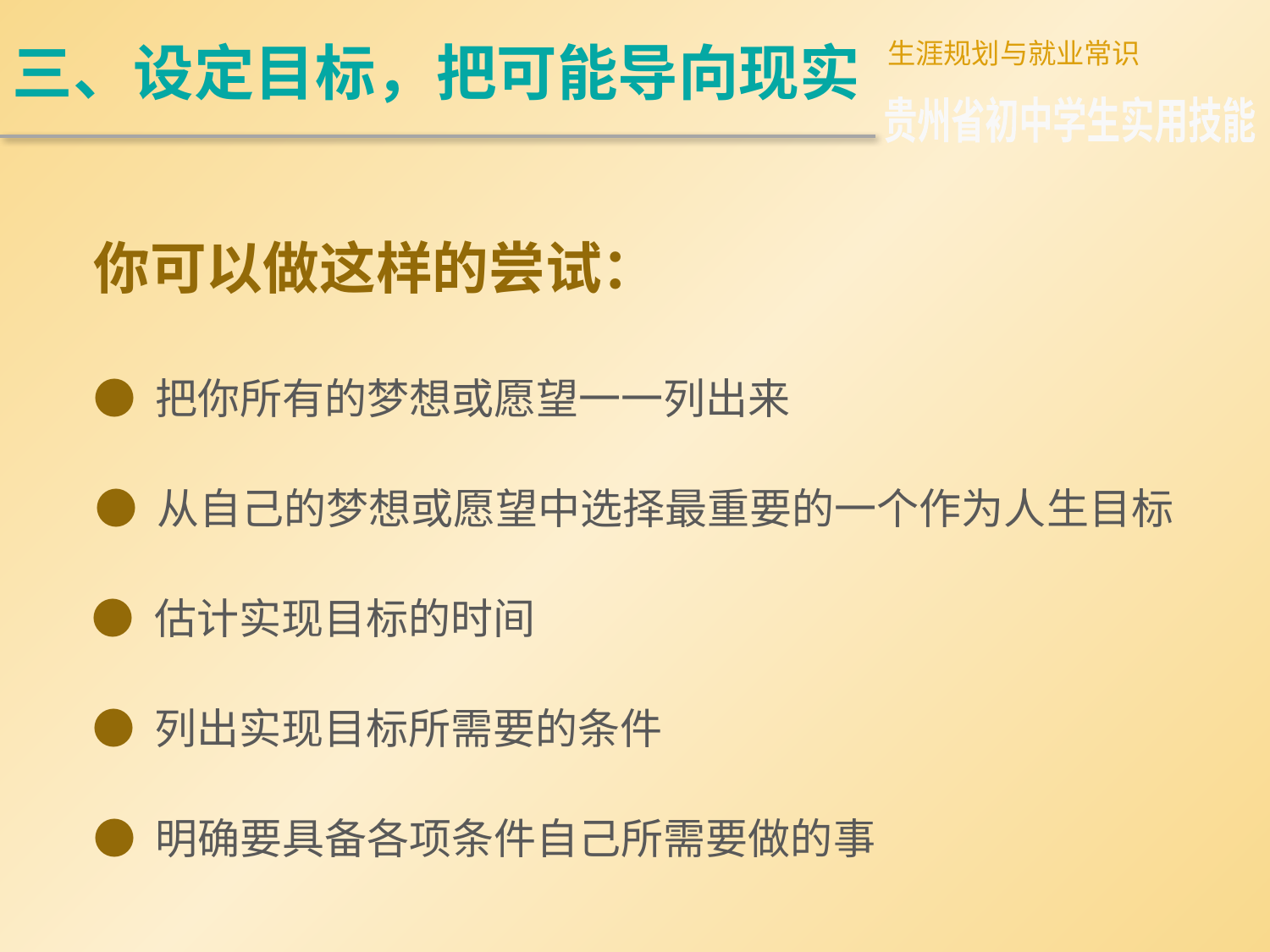

三、设定目标，把可能导向现实
生涯规划与就业常识
贵州省初中学生实用技能
你可以做这样的尝试：
● 把你所有的梦想或愿望一一列出来
● 从自己的梦想或愿望中选择最重要的一个作为人生目标
● 估计实现目标的时间
● 列出实现目标所需要的条件
● 明确要具备各项条件自己所需要做的事